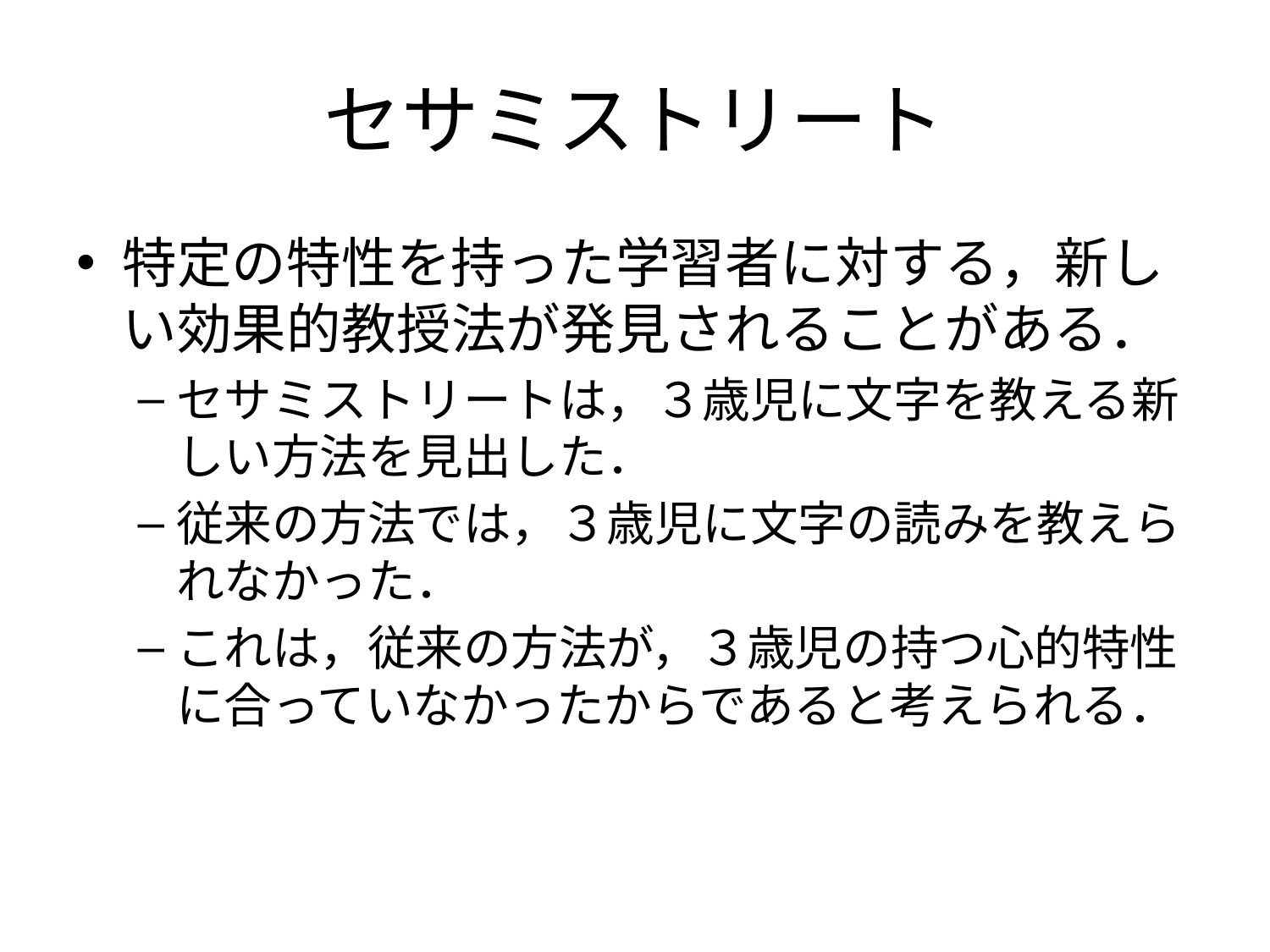

# セサミストリート
特定の特性を持った学習者に対する，新しい効果的教授法が発見されることがある．
セサミストリートは，３歳児に文字を教える新しい方法を見出した．
従来の方法では，３歳児に文字の読みを教えられなかった．
これは，従来の方法が，３歳児の持つ心的特性に合っていなかったからであると考えられる．